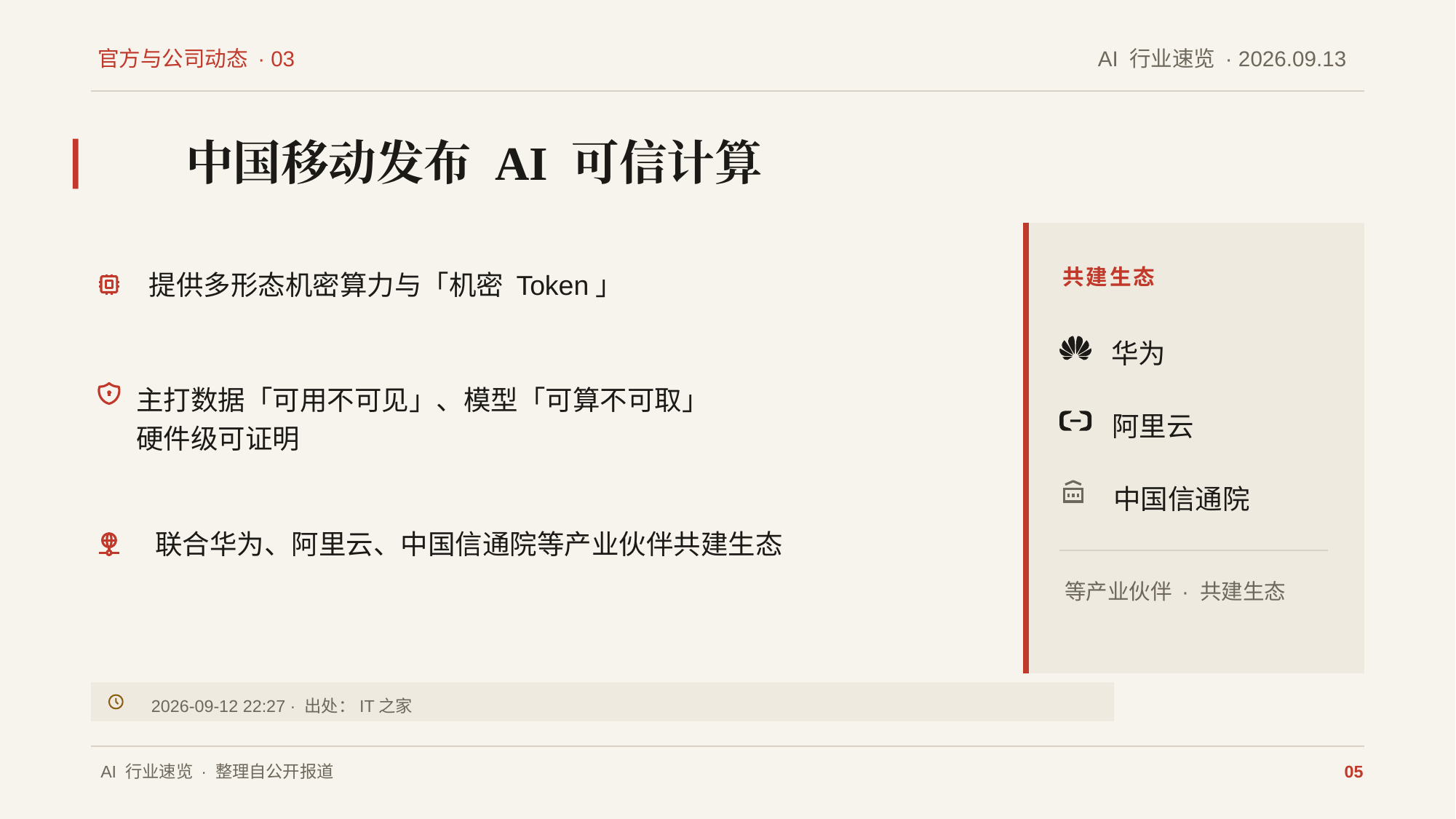

官方与公司动态 · 03
AI 行业速览 · 2026.09.13

中国移动发布 AI 可信计算

共建生态

华为
阿里云

中国信通院

等产业伙伴 · 共建生态
提供多形态机密算力与「机密 Token」

主打数据「可用不可见」、模型「可算不可取」
硬件级可证明

联合华为、阿里云、中国信通院等产业伙伴共建生态

2026-09-12 22:27 · 出处：IT之家

AI 行业速览 · 整理自公开报道
05